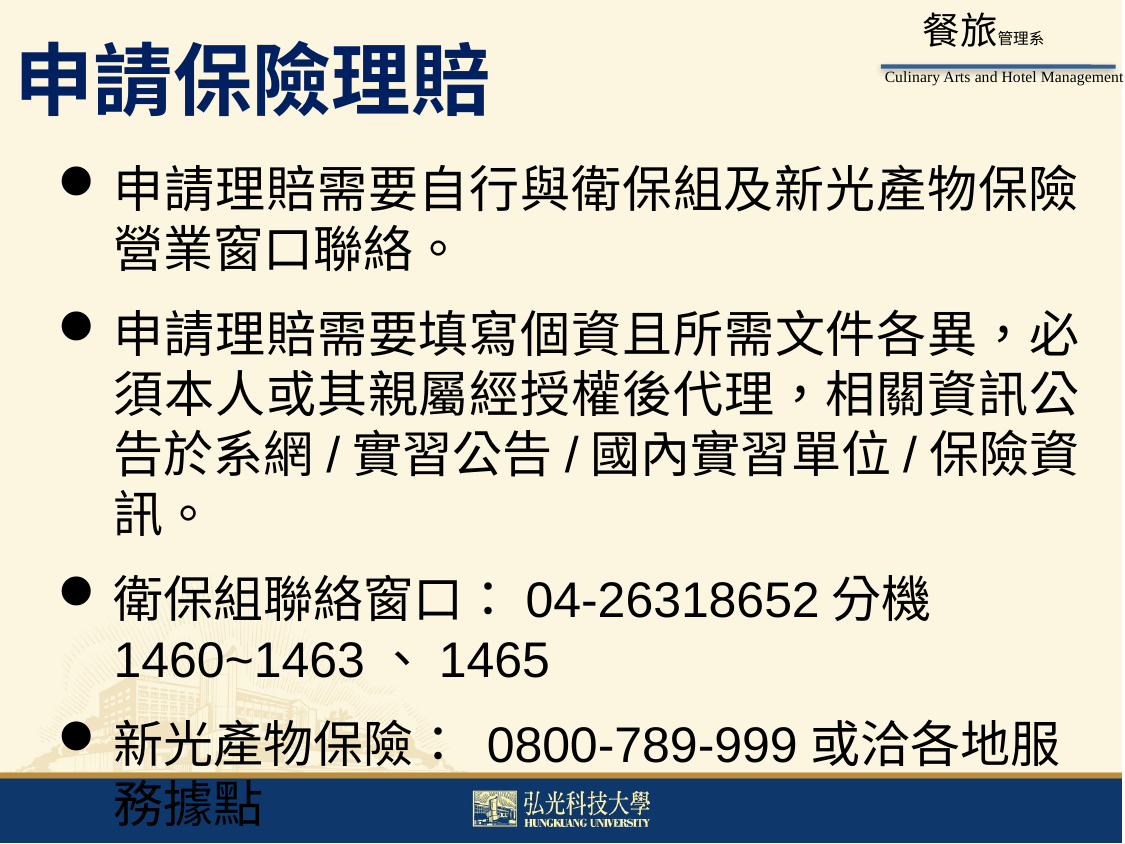

申請保險理賠
申請理賠需要自行與衛保組及新光產物保險營業窗口聯絡。
申請理賠需要填寫個資且所需文件各異，必須本人或其親屬經授權後代理，相關資訊公告於系網/實習公告/國內實習單位/保險資訊。
衛保組聯絡窗口：04-26318652分機1460~1463、1465
新光產物保險： 0800-789-999或洽各地服務據點